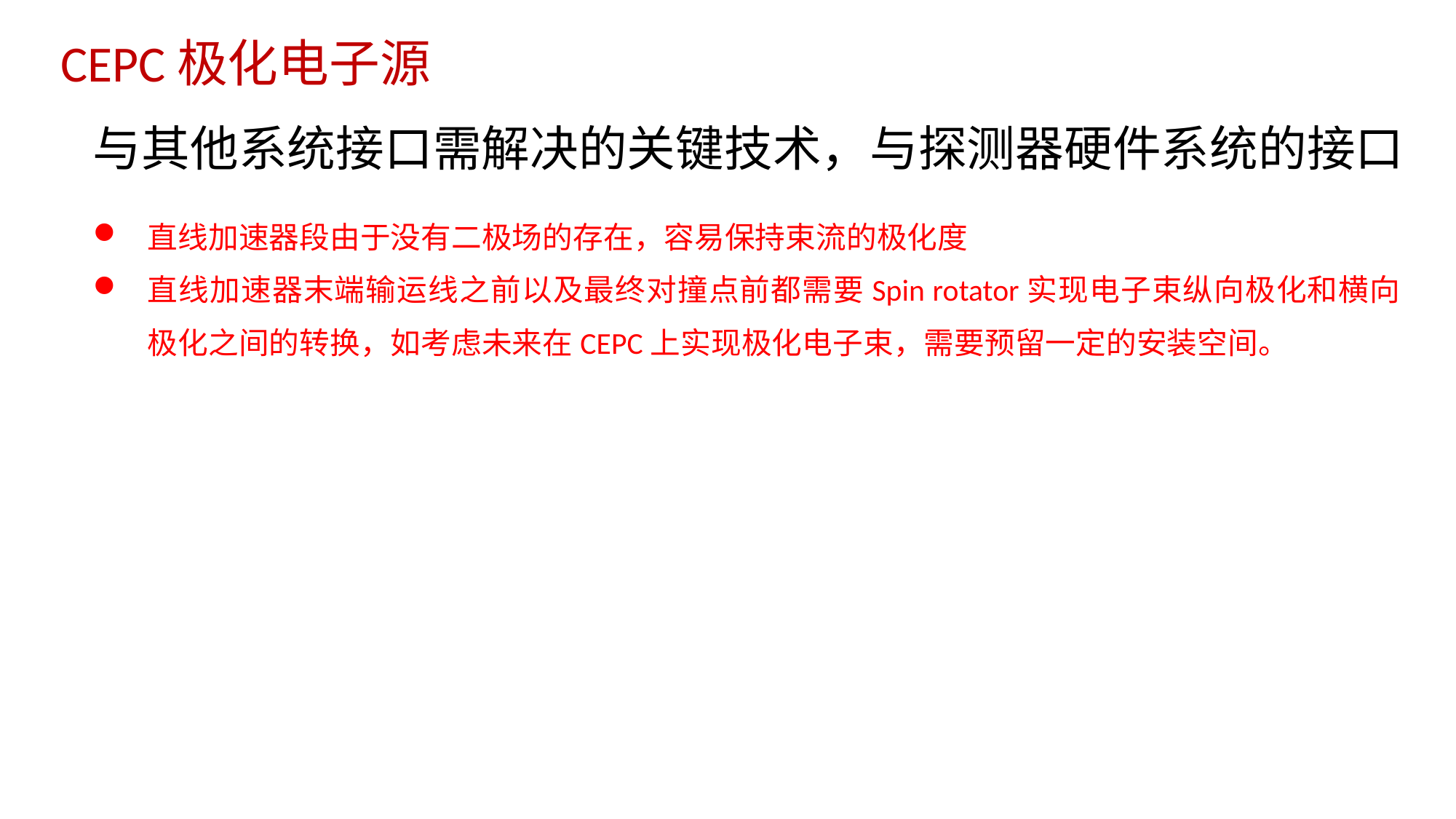

# CEPC极化电子源
与其他系统接口需解决的关键技术，与探测器硬件系统的接口
直线加速器段由于没有二极场的存在，容易保持束流的极化度
直线加速器末端输运线之前以及最终对撞点前都需要Spin rotator实现电子束纵向极化和横向极化之间的转换，如考虑未来在CEPC上实现极化电子束，需要预留一定的安装空间。